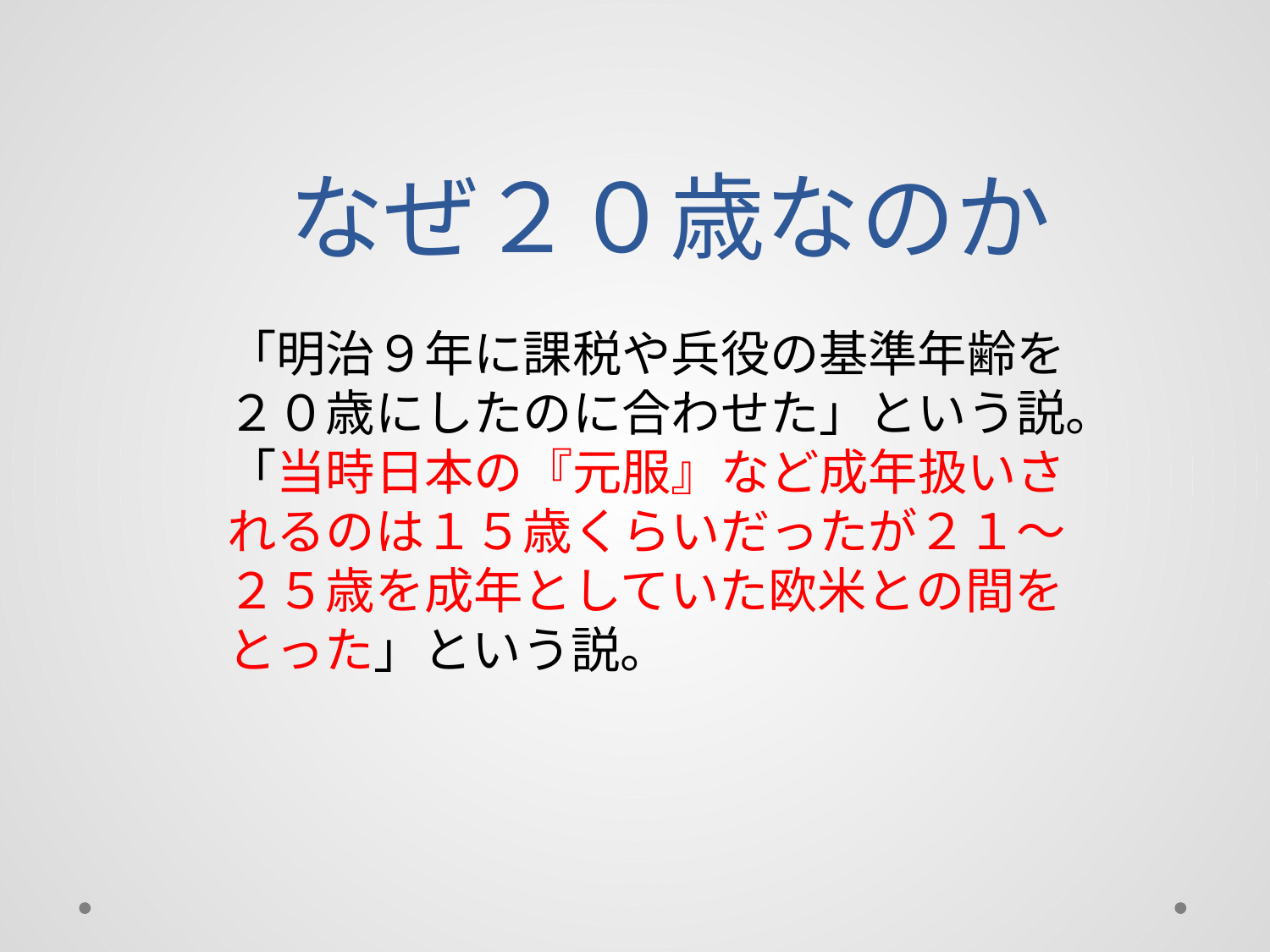

# なぜ２０歳なのか
「明治９年に課税や兵役の基準年齢を２０歳にしたのに合わせた」という説。
「当時日本の『元服』など成年扱いされるのは１５歳くらいだったが２１～２５歳を成年としていた欧米との間をとった」という説。